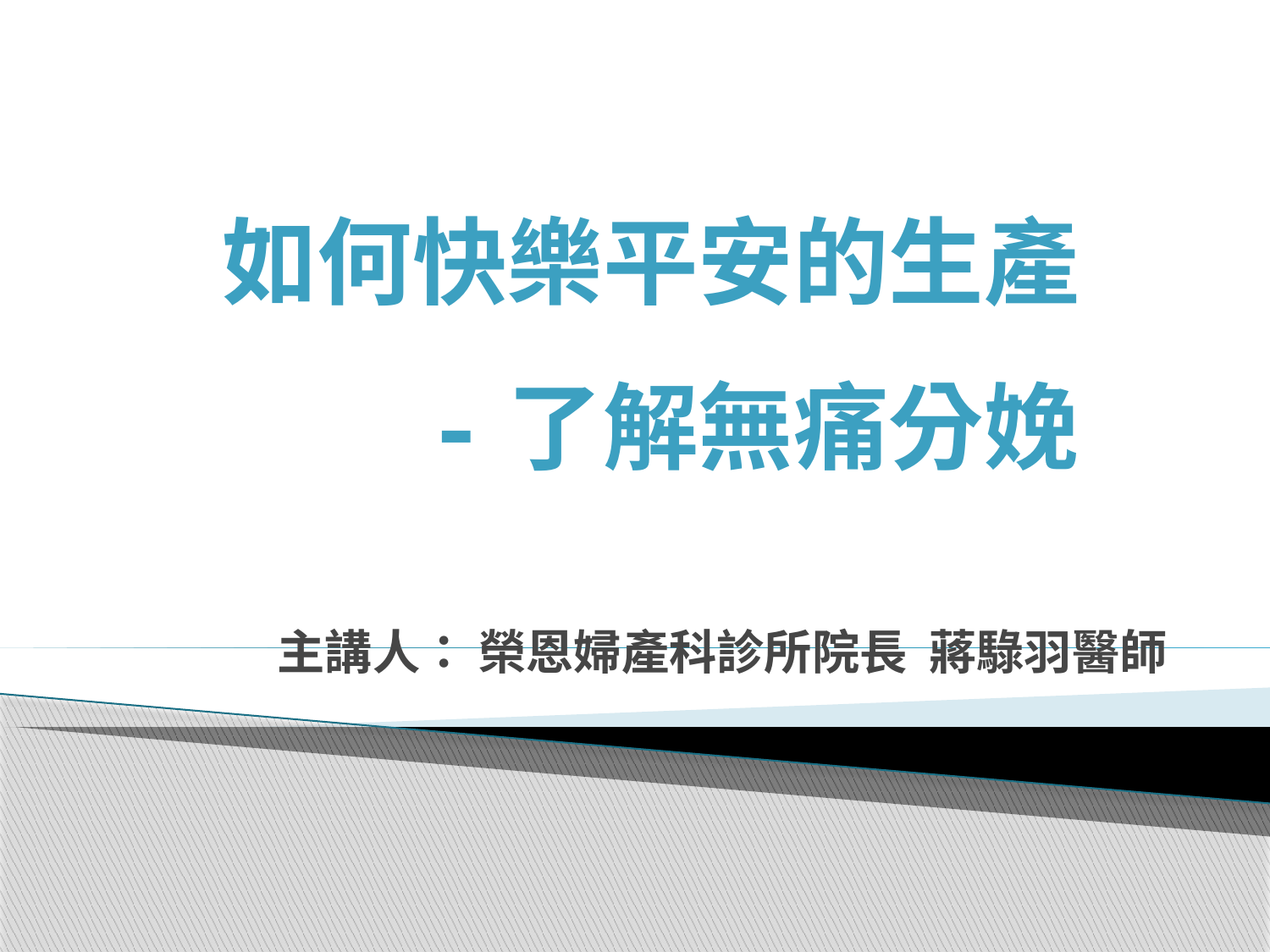

如何快樂平安的生產

-了解無痛分娩
主講人： 榮恩婦產科診所院長  蔣騄羽醫師